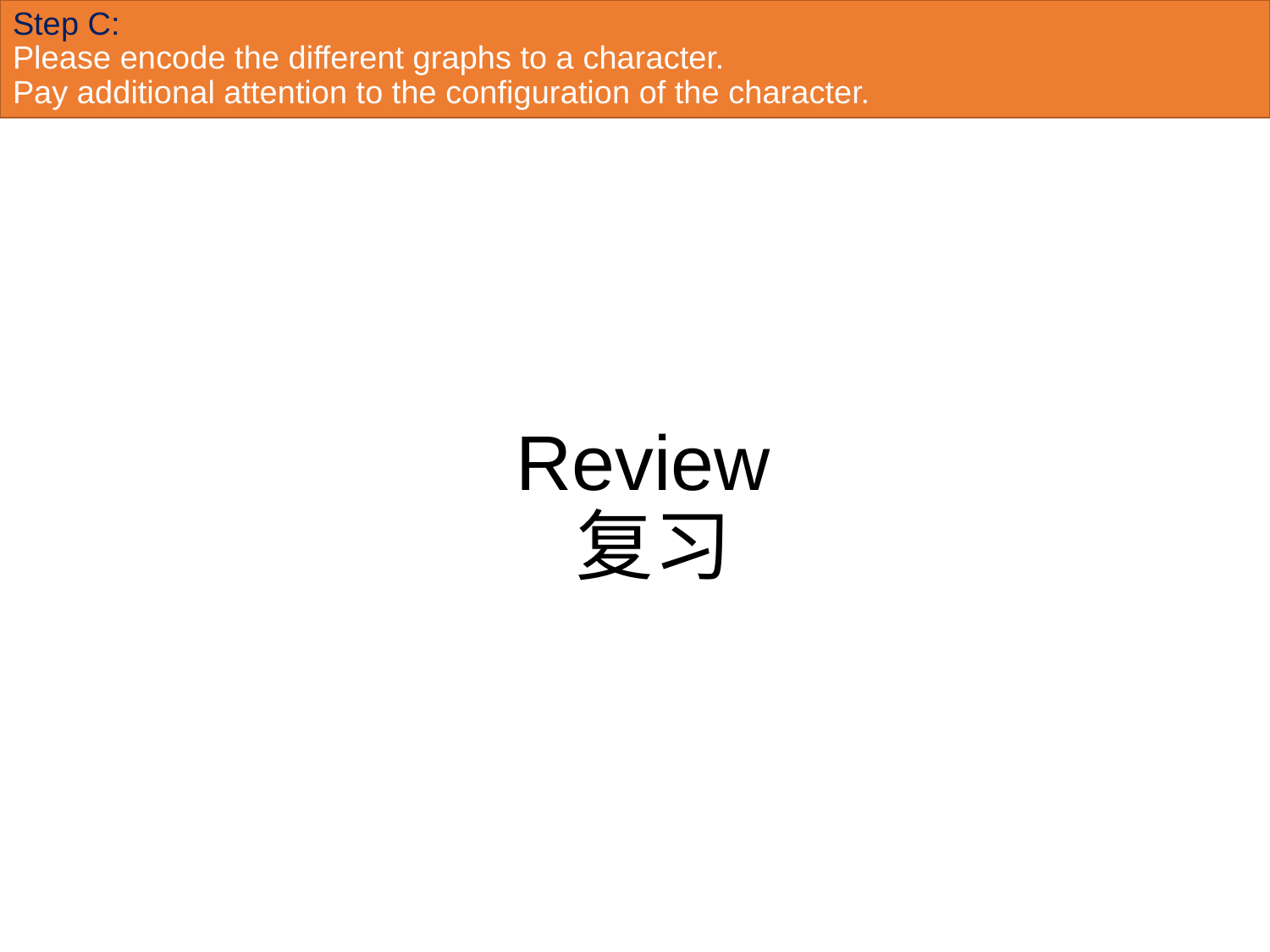

Step C:
Please encode the different graphs to a character.
Pay additional attention to the configuration of the character.
# Review 复习